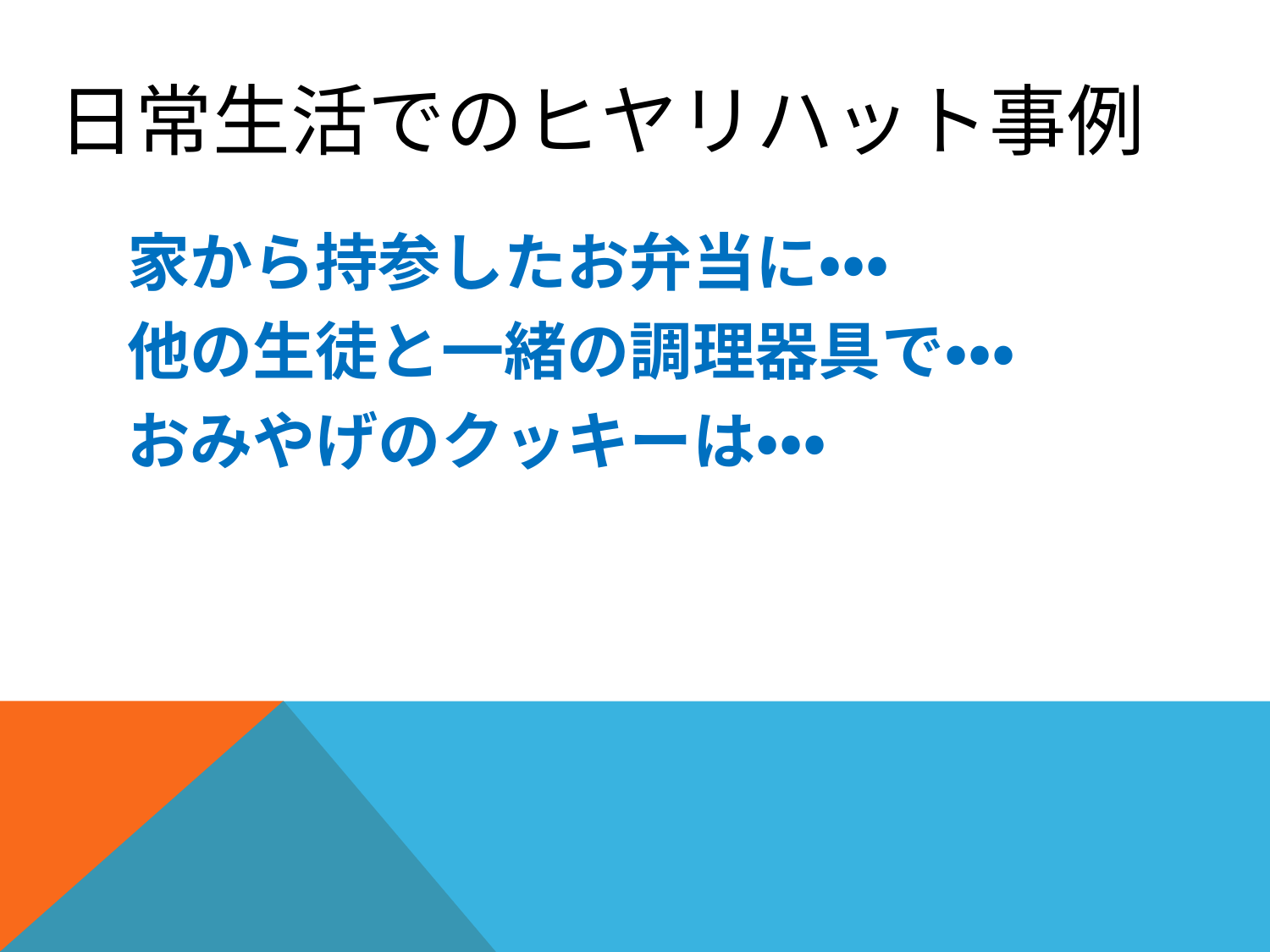

# 日常生活でのヒヤリハット事例

家から持参したお弁当に・・・
他の生徒と一緒の調理器具で・・・
おみやげのクッキーは・・・